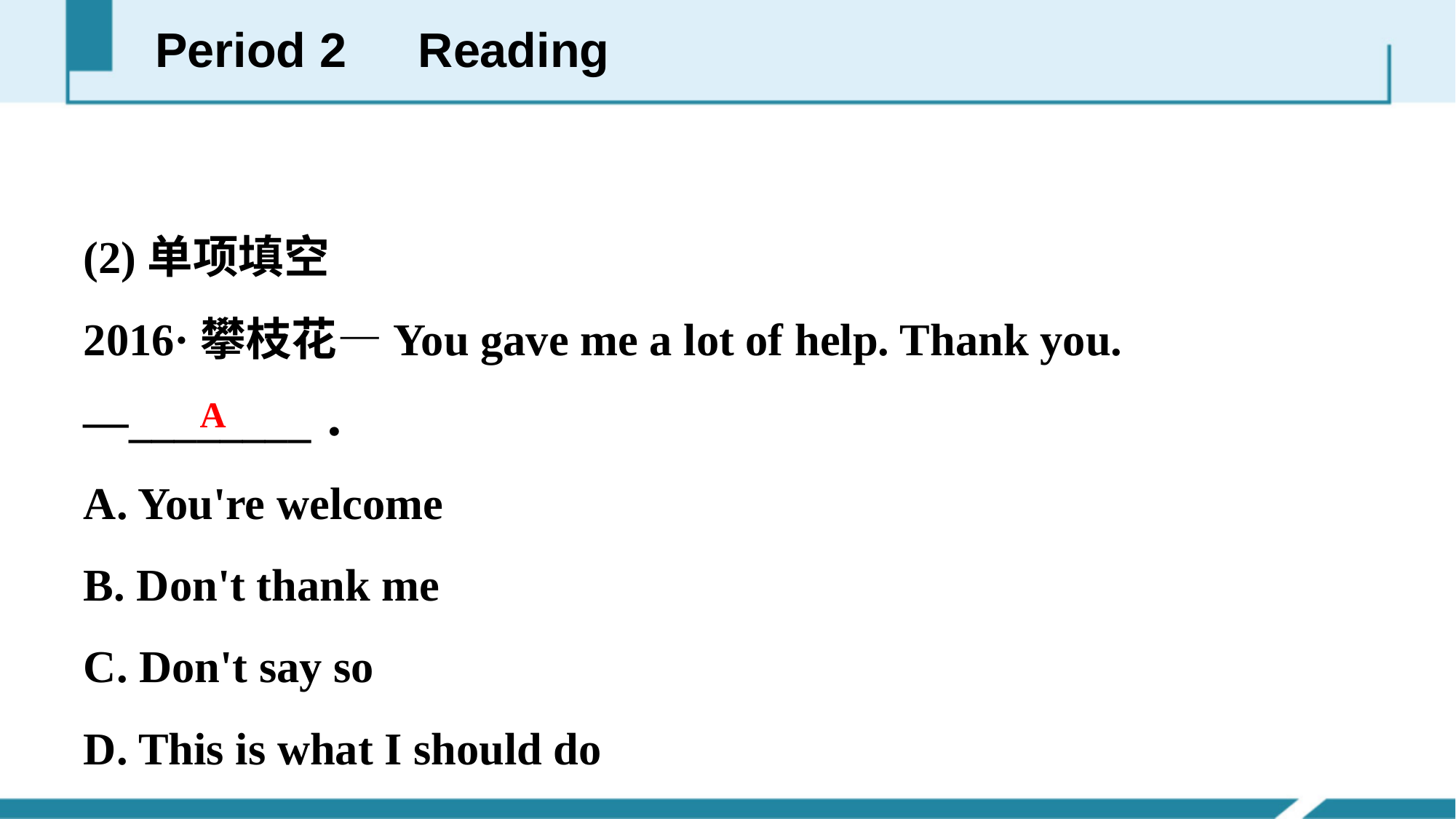

Period 2　Reading
(2)单项填空
2016·攀枝花—You gave me a lot of help. Thank you.
—________．
A. You're welcome
B. Don't thank me
C. Don't say so
D. This is what I should do
A